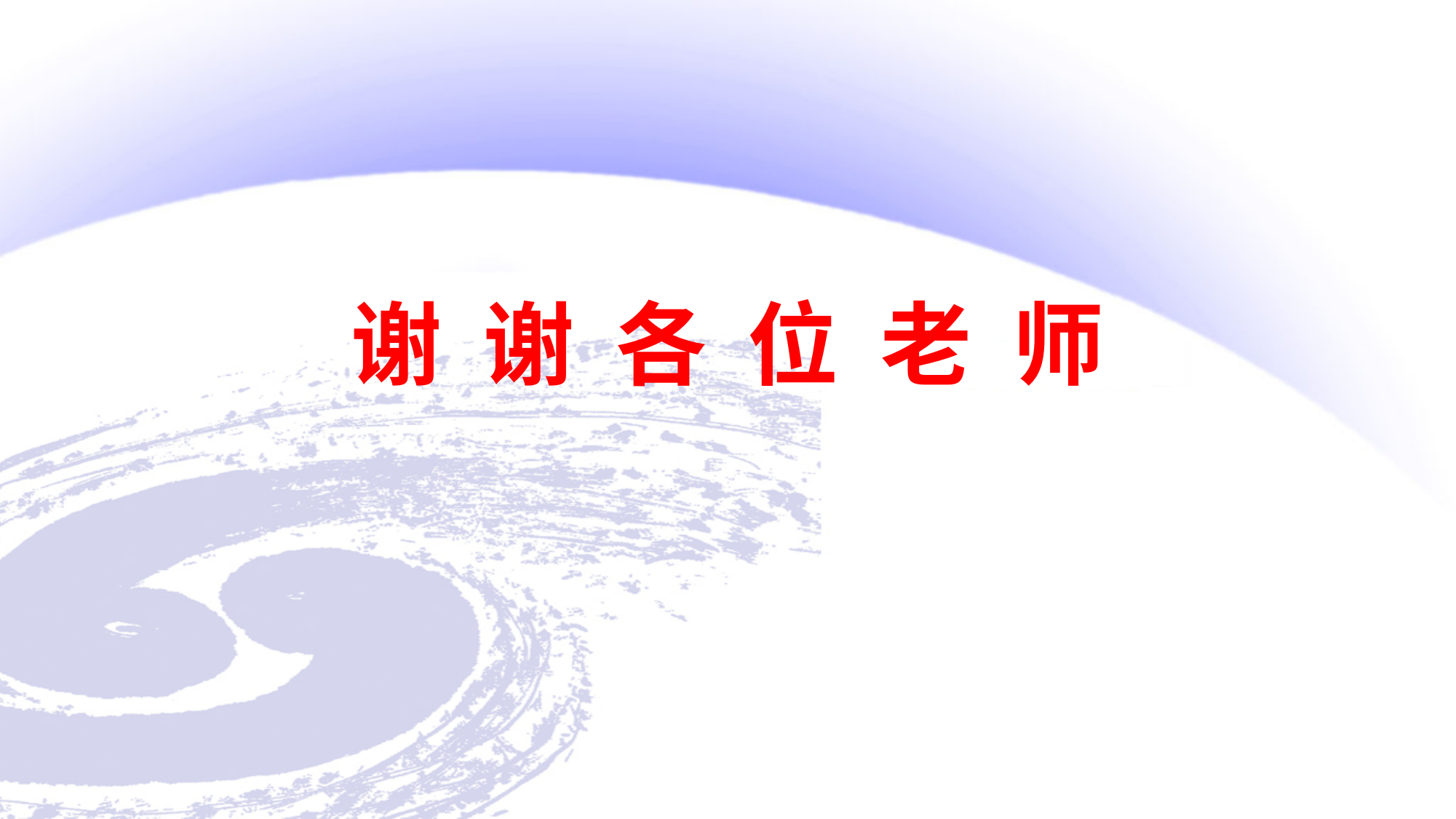

# 谢  谢  各  位  老  师